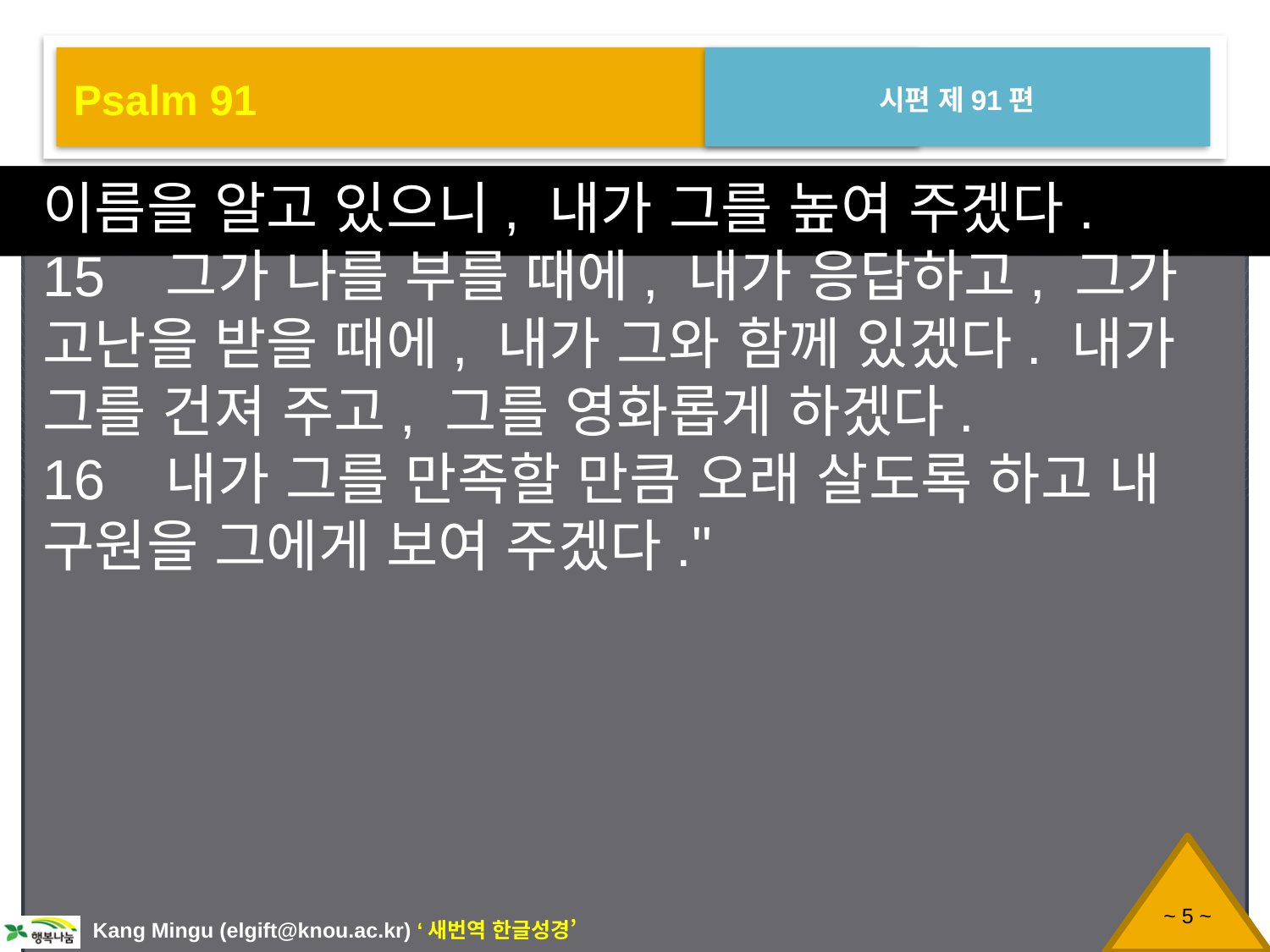

Psalm 91
시편 제91편
이름을 알고 있으니, 내가 그를 높여 주겠다.
15   그가 나를 부를 때에, 내가 응답하고, 그가 고난을 받을 때에, 내가 그와 함께 있겠다. 내가 그를 건져 주고, 그를 영화롭게 하겠다.
16   내가 그를 만족할 만큼 오래 살도록 하고 내 구원을 그에게 보여 주겠다."